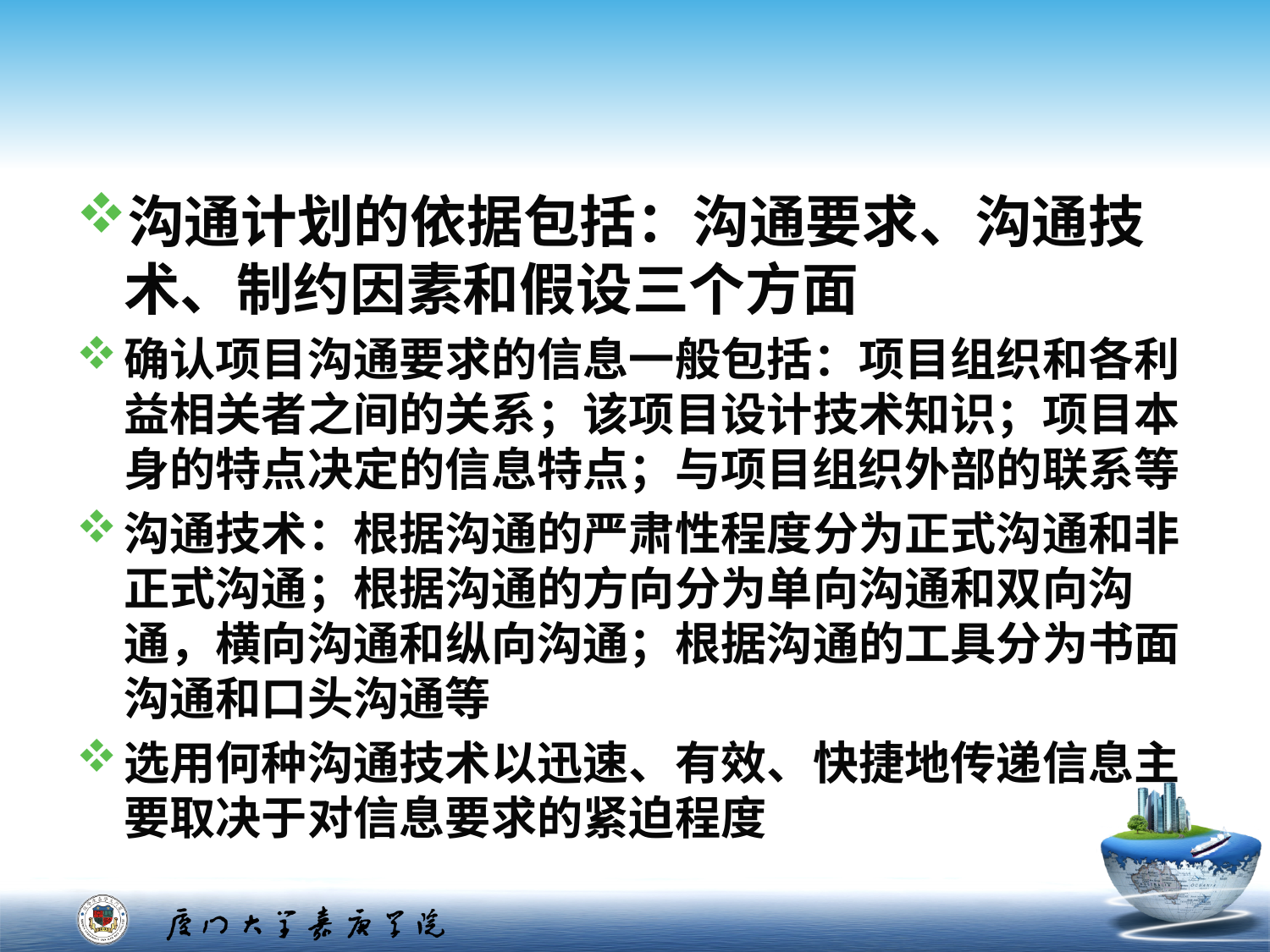

#
沟通计划的依据包括：沟通要求、沟通技术、制约因素和假设三个方面
确认项目沟通要求的信息一般包括：项目组织和各利益相关者之间的关系；该项目设计技术知识；项目本身的特点决定的信息特点；与项目组织外部的联系等
沟通技术：根据沟通的严肃性程度分为正式沟通和非正式沟通；根据沟通的方向分为单向沟通和双向沟通，横向沟通和纵向沟通；根据沟通的工具分为书面沟通和口头沟通等
选用何种沟通技术以迅速、有效、快捷地传递信息主要取决于对信息要求的紧迫程度